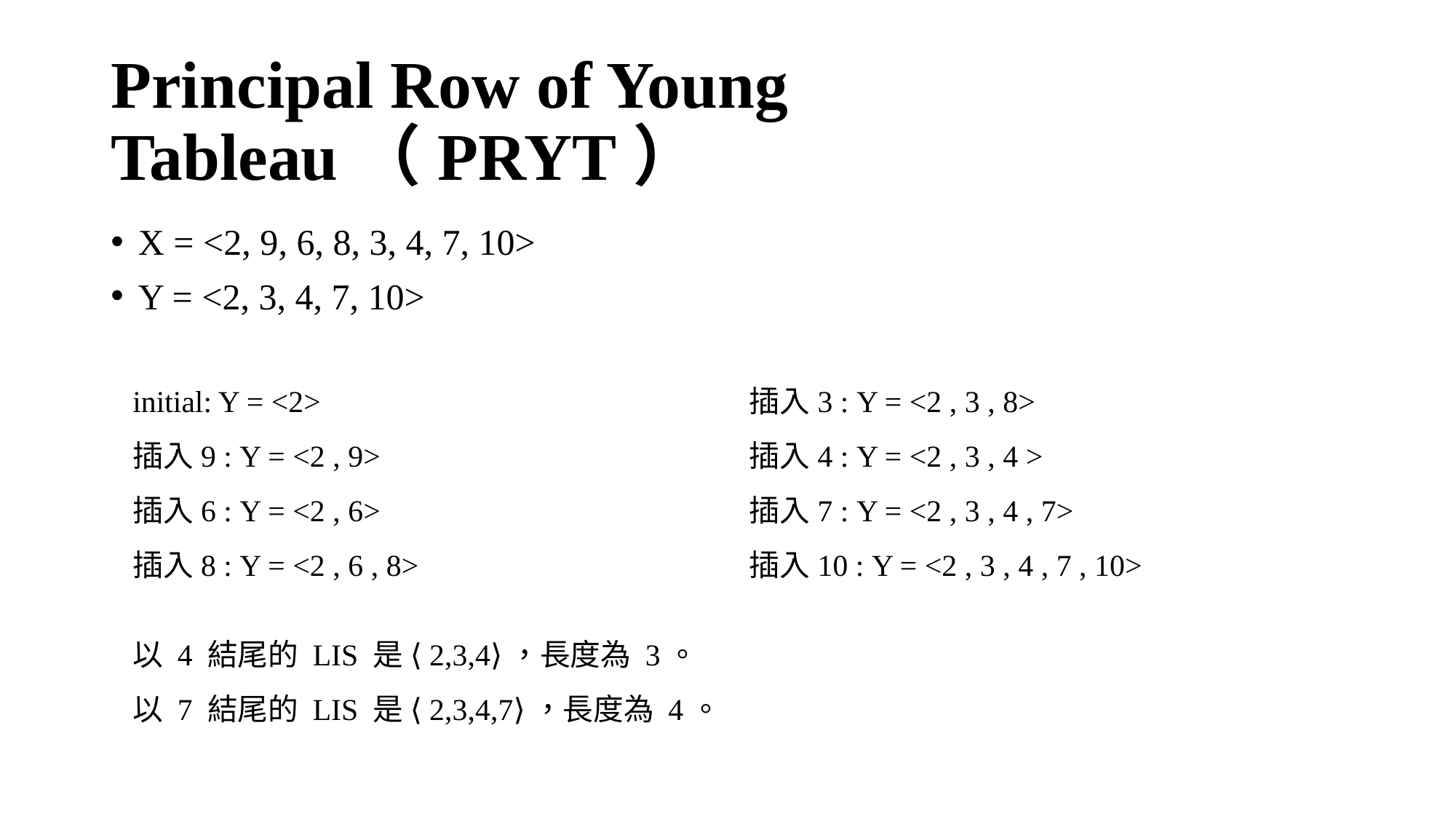

# Principal Row of Young Tableau（PRYT）
X = <2, 9, 6, 8, 3, 4, 7, 10>
Y = <2, 3, 4, 7, 10>

initial: Y = <2>
插入9 : Y = <2 , 9>
插入6 : Y = <2 , 6>
插入8 : Y = <2 , 6 , 8>
插入3 : Y = <2 , 3 , 8>
插入4 : Y = <2 , 3 , 4 >
插入7 : Y = <2 , 3 , 4 , 7>
插入10 : Y = <2 , 3 , 4 , 7 , 10>

以 4 結尾的 LIS 是 ⟨2,3,4⟩，長度為 3。
以 7 結尾的 LIS 是 ⟨2,3,4,7⟩，長度為 4。